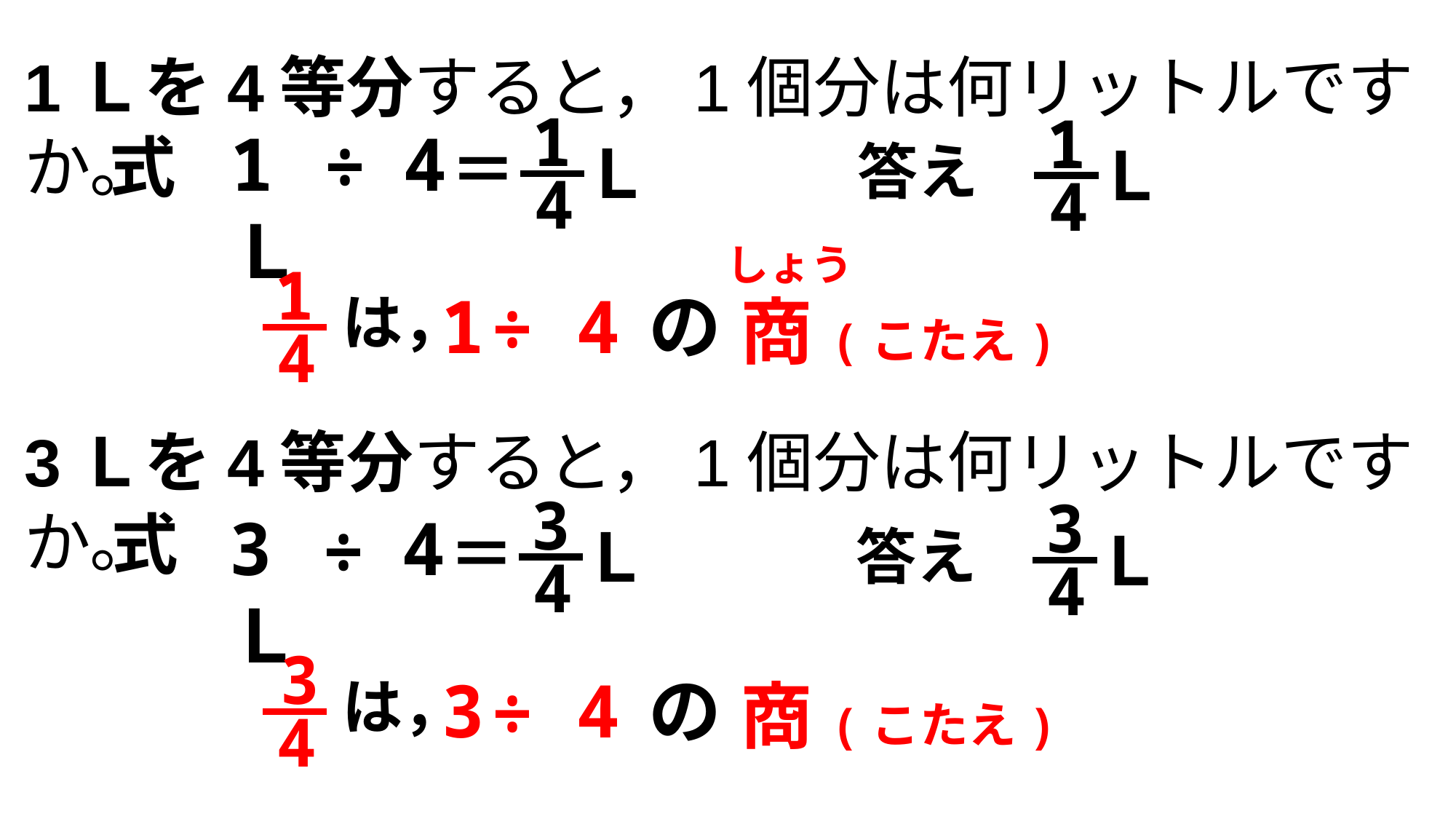

1Ｌを4等分すると，1個分は何リットルですか。
1
4
Ｌ
1
4
Ｌ
1Ｌ
4
÷
式
＝
答え
しょう
1
4
の
1
4
÷
は，
商(こたえ)
3Ｌを4等分すると，1個分は何リットルですか。
3
4
Ｌ
3
4
Ｌ
式
3Ｌ
4
÷
＝
答え
3
4
の
3
4
÷
は，
商(こたえ)